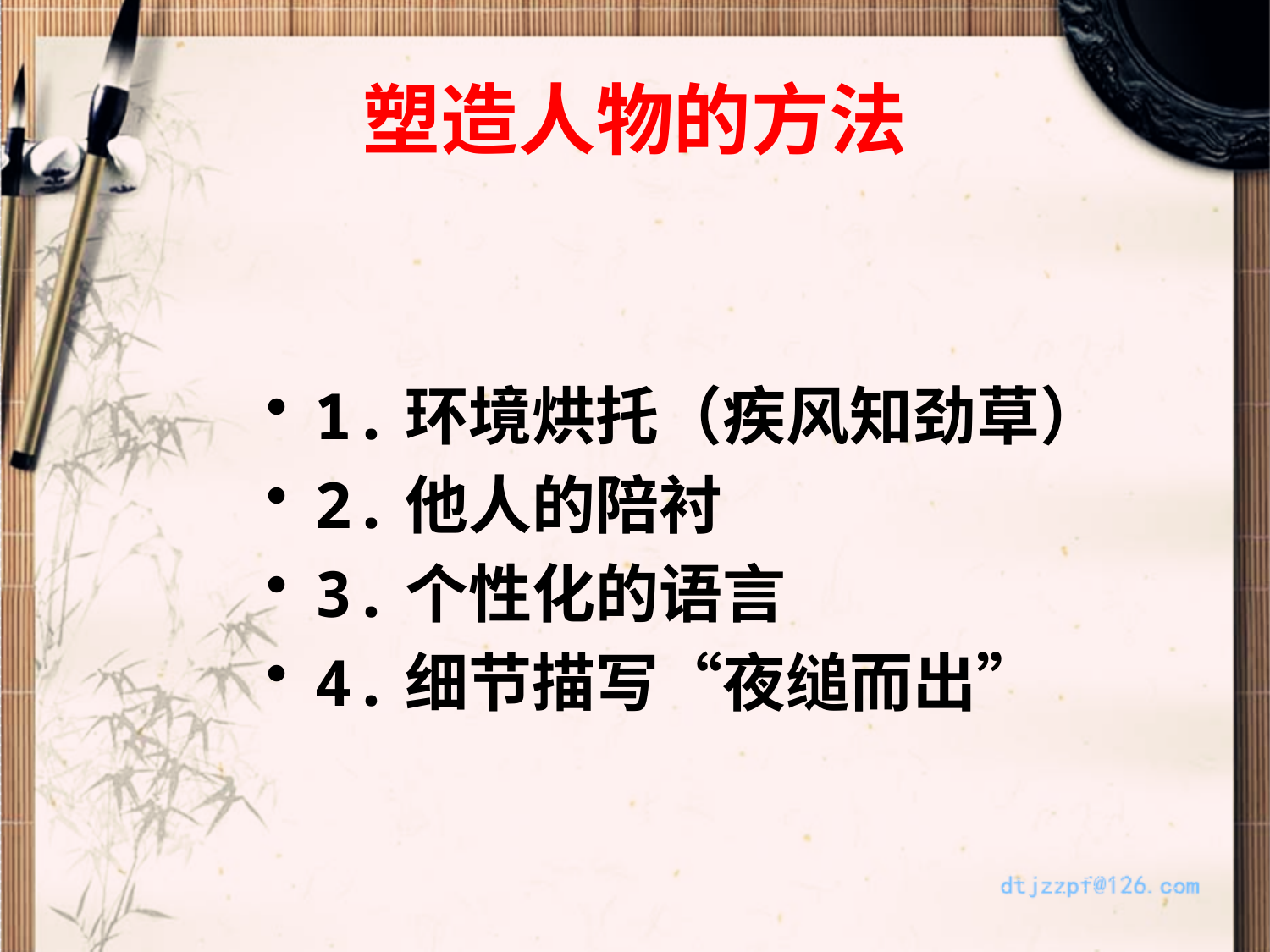

# 塑造人物的方法
1.环境烘托（疾风知劲草）
2.他人的陪衬
3.个性化的语言
4.细节描写“夜缒而出”